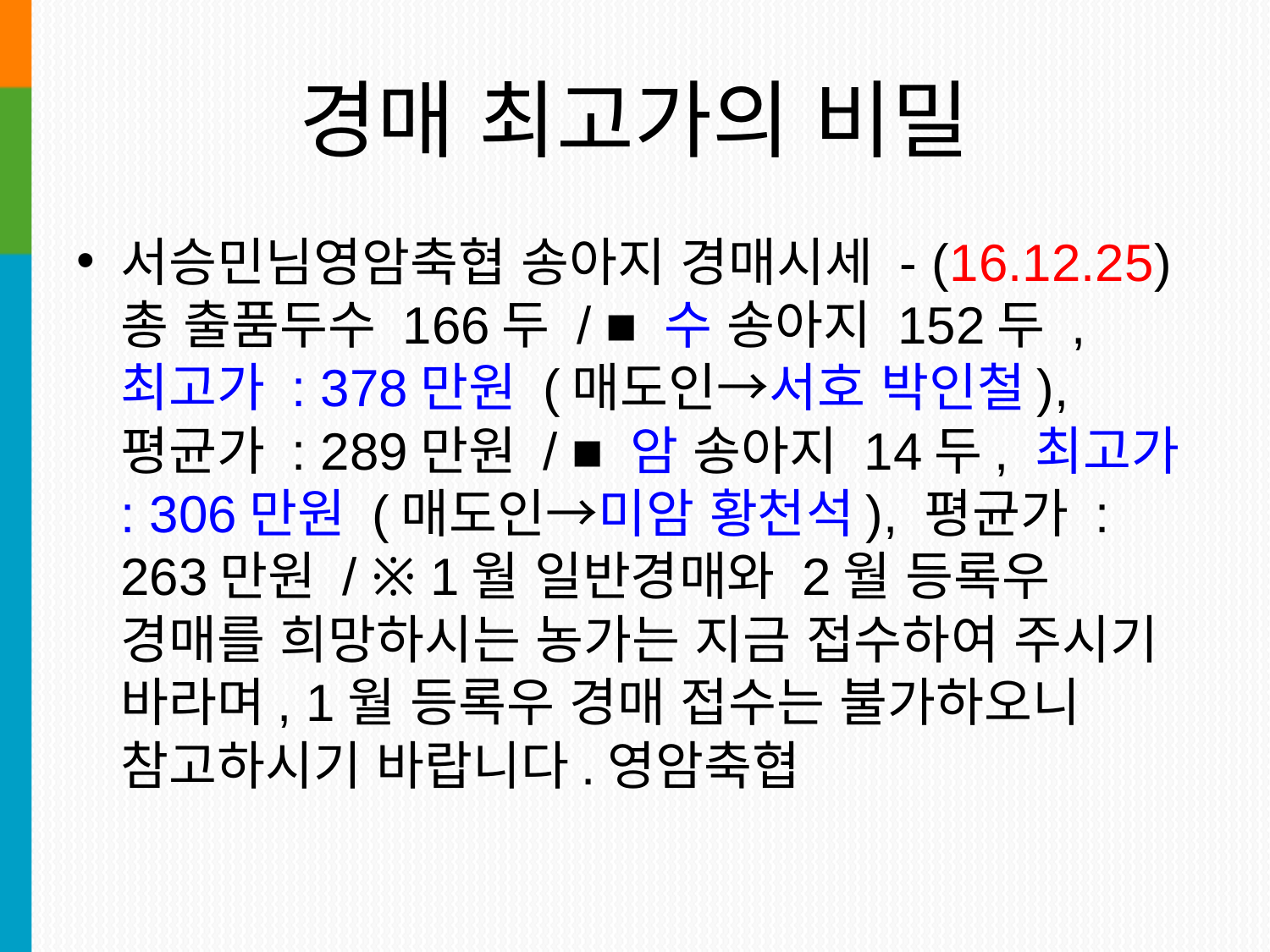

경매 최고가의 비밀
서승민님영암축협 송아지 경매시세 - (16.12.25) 총 출품두수 166두 / ■ 수 송아지 152두 , 최고가 : 378만원 (매도인→서호 박인철), 평균가 : 289만원 / ■ 암 송아지 14두, 최고가 : 306만원 (매도인→미암 황천석), 평균가 : 263만원 / ※ 1월 일반경매와 2월 등록우 경매를 희망하시는 농가는 지금 접수하여 주시기 바라며, 1월 등록우 경매 접수는 불가하오니 참고하시기 바랍니다.영암축협